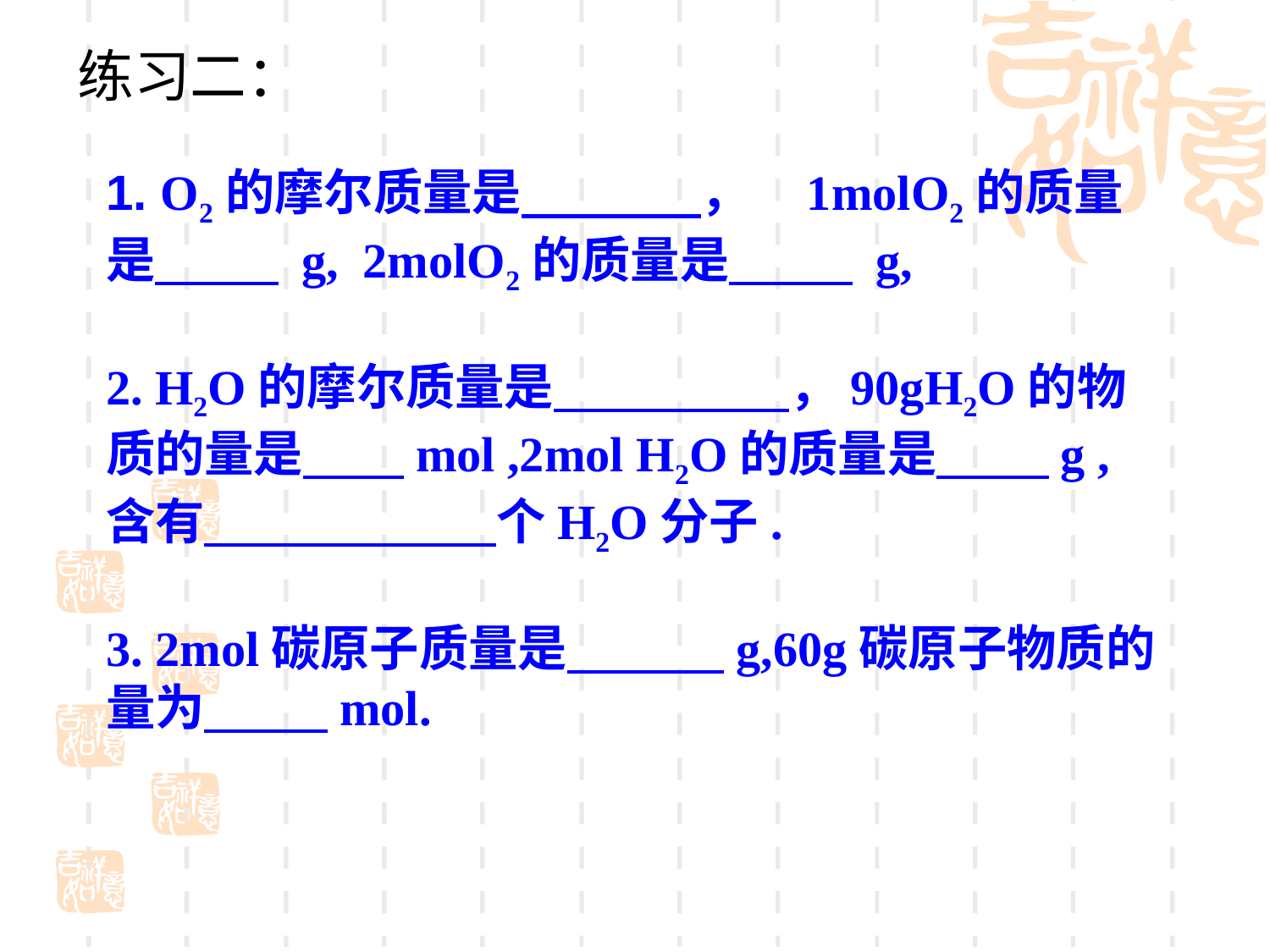

练习二：
1. O2的摩尔质量是                ，    1molO2的质量是            g,  2molO2的质量是            g,

2. H2O的摩尔质量是                     ，90gH2O的物质的量是         mol ,2mol H2O的质量是          g ,含有                          个H2O分子.

3. 2mol碳原子质量是              g,60g碳原子物质的量为           mol.